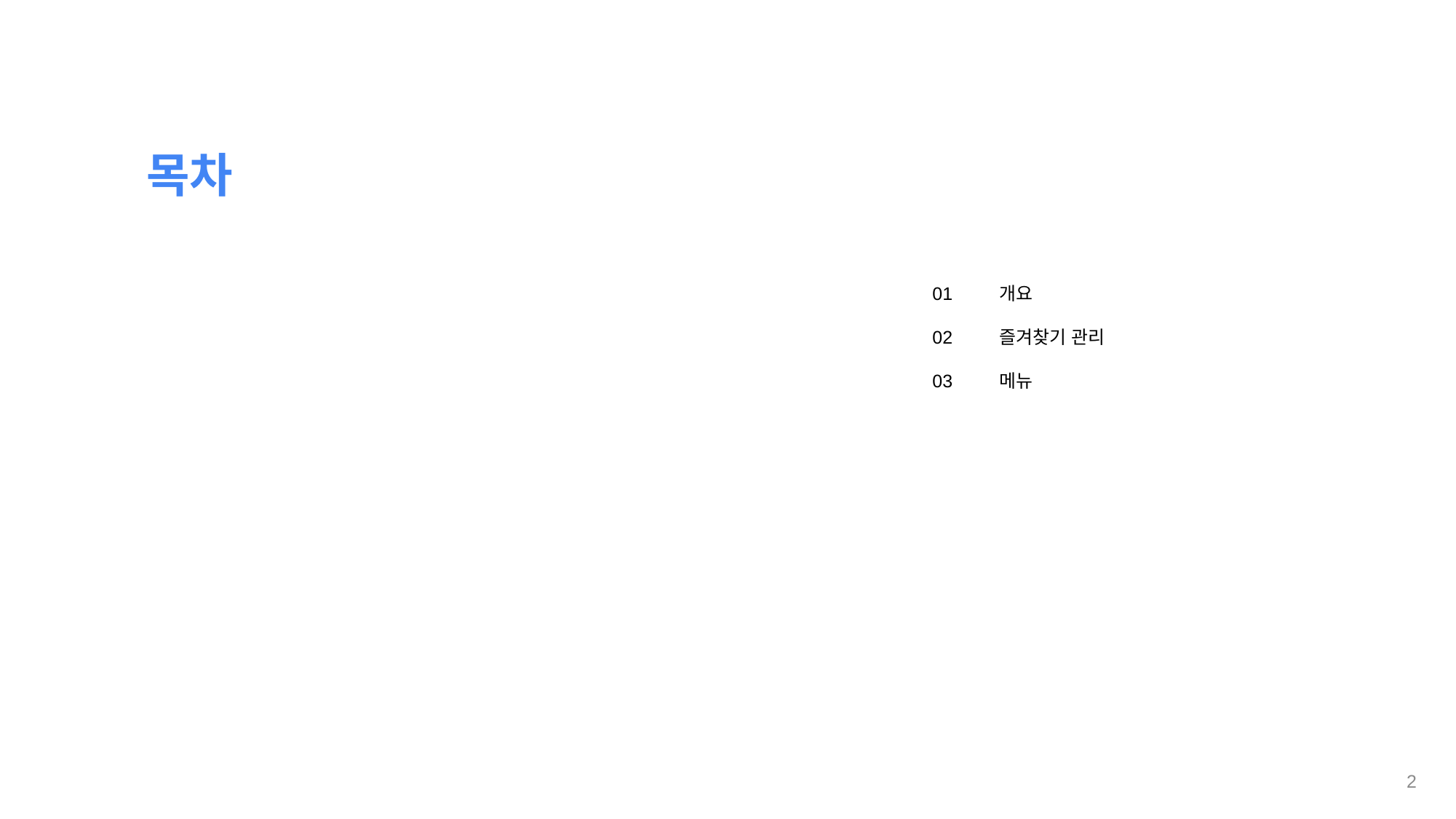

목차
01
02
03
개요
즐겨찾기 관리
메뉴